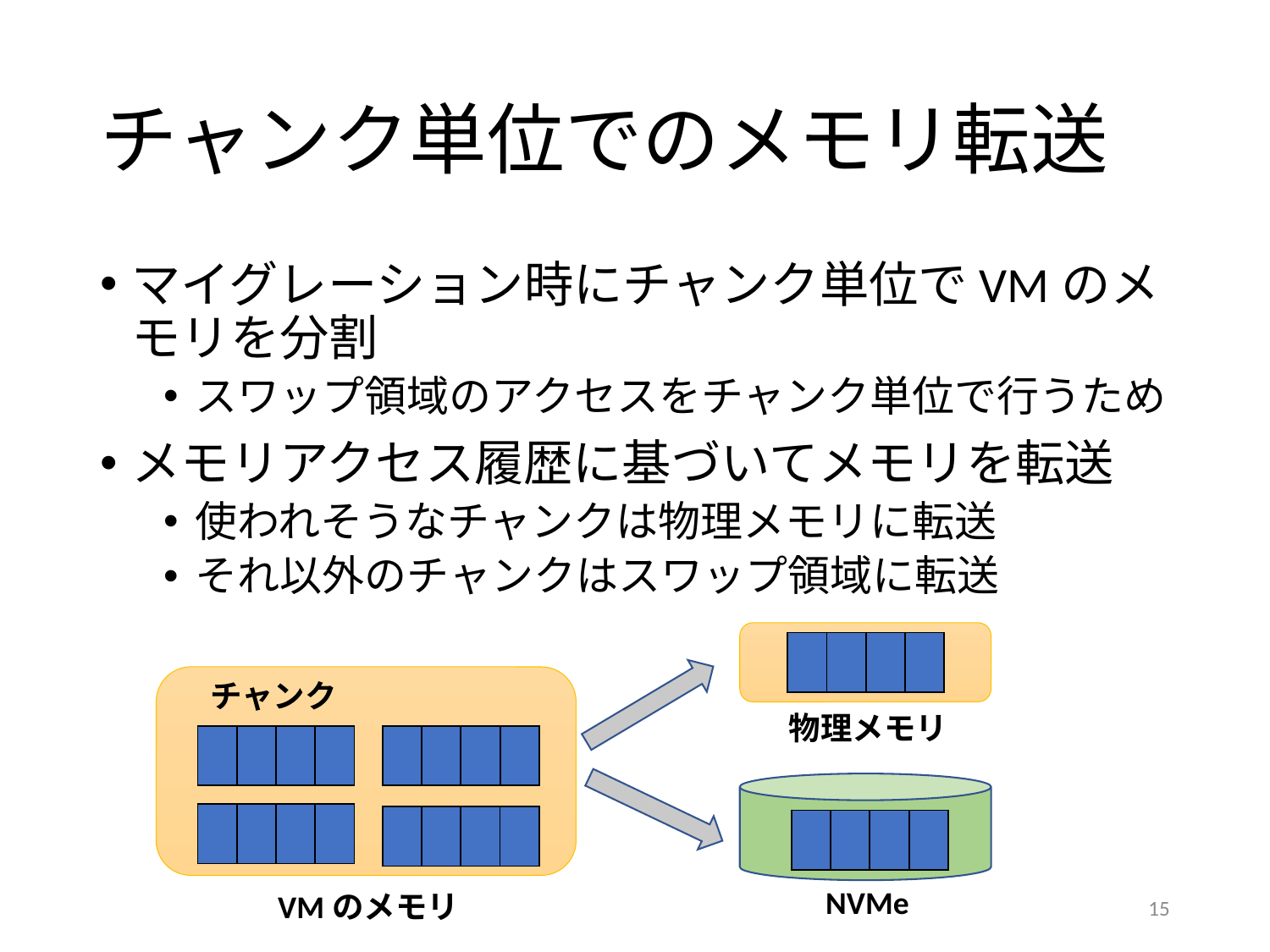

# チャンク単位でのメモリ転送
マイグレーション時にチャンク単位でVMのメモリを分割
スワップ領域のアクセスをチャンク単位で行うため
メモリアクセス履歴に基づいてメモリを転送
使われそうなチャンクは物理メモリに転送
それ以外のチャンクはスワップ領域に転送

|  |  |  |  |
| --- | --- | --- | --- |

チャンク

物理メモリ
|  |  |  |  |
| --- | --- | --- | --- |
|  |  |  |  |
| --- | --- | --- | --- |

|  |  |  |  |
| --- | --- | --- | --- |
|  |  |  |  |
| --- | --- | --- | --- |
|  |  |  |  |
| --- | --- | --- | --- |
NVMe
VMのメモリ
15